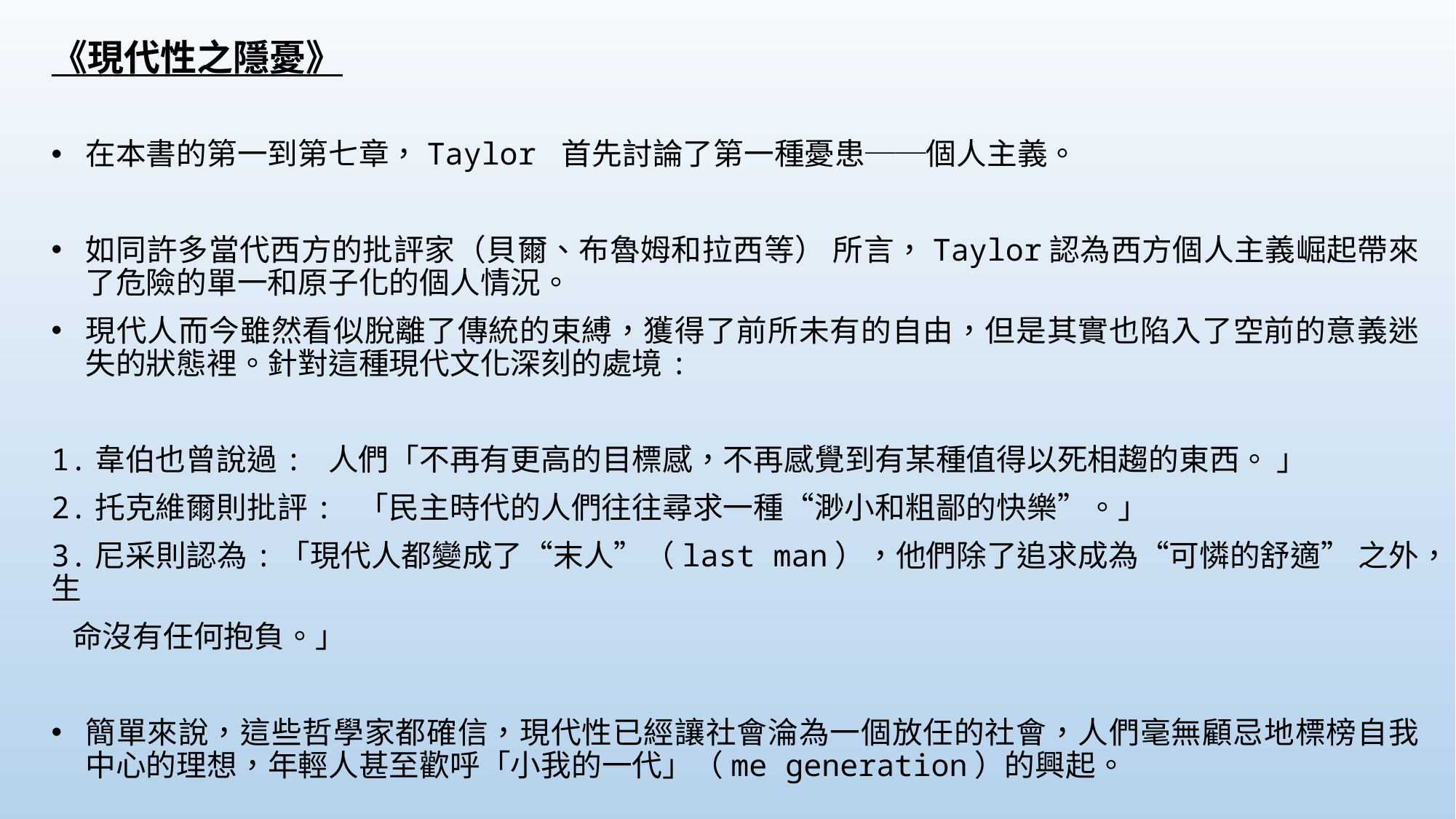

《現代性之隱憂》

在本書的第一到第七章，Taylor 首先討論了第一種憂患──個人主義。

如同許多當代西方的批評家（貝爾、布魯姆和拉西等） 所言，Taylor認為西方個人主義崛起帶來了危險的單一和原子化的個人情況。
現代人而今雖然看似脫離了傳統的束縛，獲得了前所未有的自由，但是其實也陷入了空前的意義迷失的狀態裡。針對這種現代文化深刻的處境:

1.韋伯也曾說過: 人們「不再有更高的目標感，不再感覺到有某種值得以死相趨的東西。 」
2.托克維爾則批評: 「民主時代的人們往往尋求一種“渺小和粗鄙的快樂”。」
3.尼采則認為:「現代人都變成了“末人”（last man），他們除了追求成為“可憐的舒適” 之外，生
  命沒有任何抱負。」

簡單來說，這些哲學家都確信，現代性已經讓社會淪為一個放任的社會，人們毫無顧忌地標榜自我中心的理想，年輕人甚至歡呼「小我的一代」（me generation）的興起。